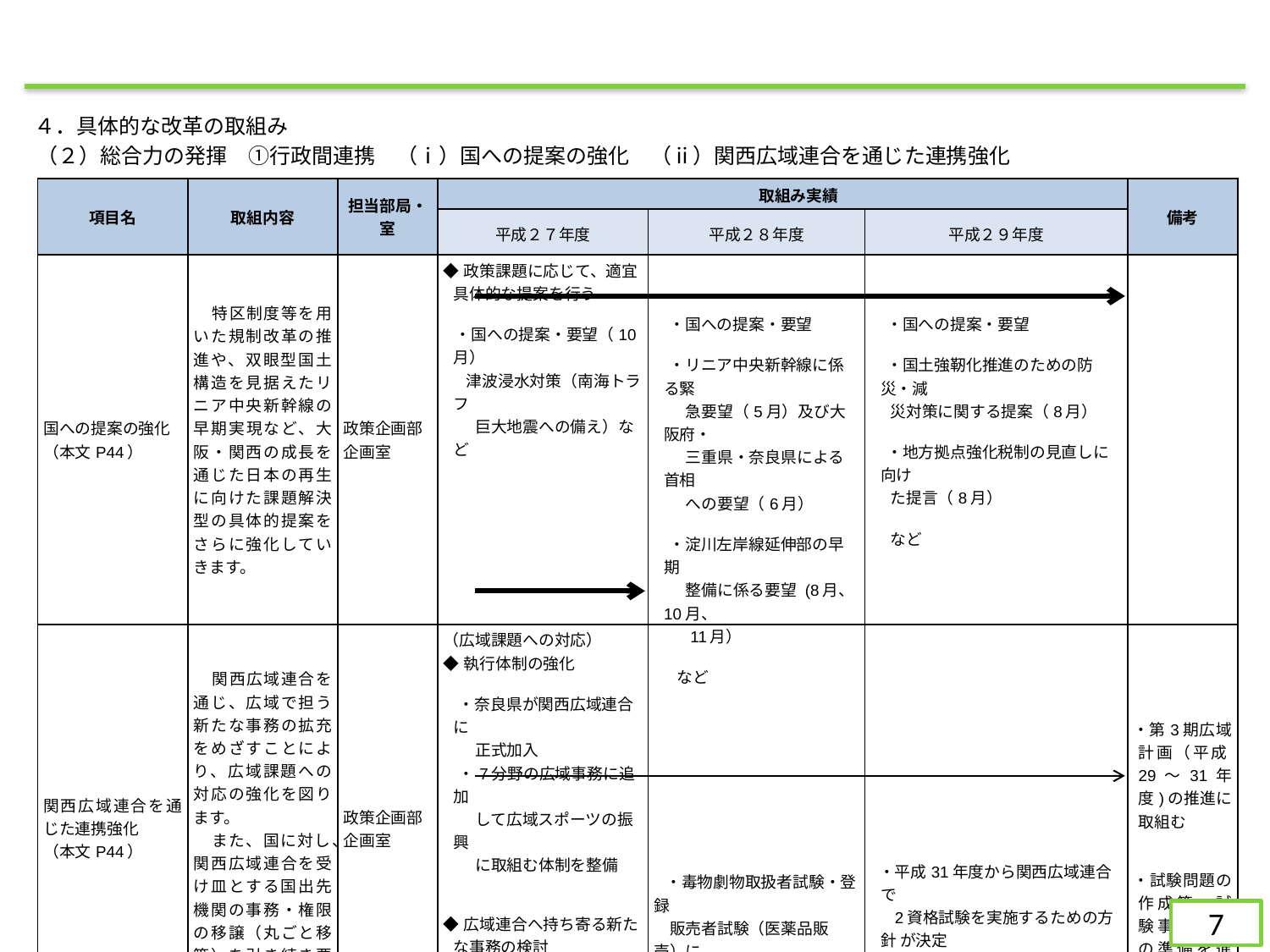

４．具体的な改革の取組み
（２）総合力の発揮　①行政間連携　（ⅰ）国への提案の強化　（ⅱ）関西広域連合を通じた連携強化
| 項目名 | 取組内容 | 担当部局・室 | 取組み実績 |  |  | 備考 |
| --- | --- | --- | --- | --- | --- | --- |
|  |  |  | 平成２７年度 | 平成２８年度 | 平成２９年度 |  |
| 国への提案の強化 （本文P44） | 特区制度等を用いた規制改革の推進や、双眼型国土構造を見据えたリニア中央新幹線の早期実現など、大阪・関西の成長を通じた日本の再生に向けた課題解決型の具体的提案をさらに強化していきます。 | 政策企画部 企画室 | ◆政策課題に応じて、適宜具体的な提案を行う ・国への提案・要望（10月） 　 津波浸水対策（南海トラフ 　　巨大地震への備え）など | ・国への提案・要望 ・リニア中央新幹線に係る緊 　　急要望（5月）及び大阪府・ 　　三重県・奈良県による首相 　　への要望（6月） ・淀川左岸線延伸部の早期 　　整備に係る要望 (8月、10月、 　　11月） 　 など | ・国への提案・要望 　・国土強靭化推進のための防災・減 　 災対策に関する提案（8月） 　・地方拠点強化税制の見直しに向け 　 た提言（8月） 　 など |  |
| 関西広域連合を通じた連携強化 （本文P44） | 関西広域連合を通じ、広域で担う新たな事務の拡充をめざすことにより、広域課題への対応の強化を図ります。 また、国に対し、関西広域連合を受け皿とする国出先機関の事務・権限の移譲（丸ごと移管）を引き続き要求していきます。 | 政策企画部 企画室 | （広域課題への対応） ◆執行体制の強化 ・奈良県が関西広域連合に 　　正式加入 ・7分野の広域事務に追加 　　して広域スポーツの振興 　　に取組む体制を整備 ◆広域連合へ持ち寄る新たな事務の検討 | ・毒物劇物取扱者試験・登録 　販売者試験（医薬品販売）に 　ついて、平成31年度に広域 　連合での試験実施を目指す | ・平成31年度から関西広域連合で 　 2資格試験を実施するための方針 が決定 | ・第3期広域計画（平成29～31年度)の推進に取組む ・試験問題の作成等、試験事務実施の準備を進める |

7